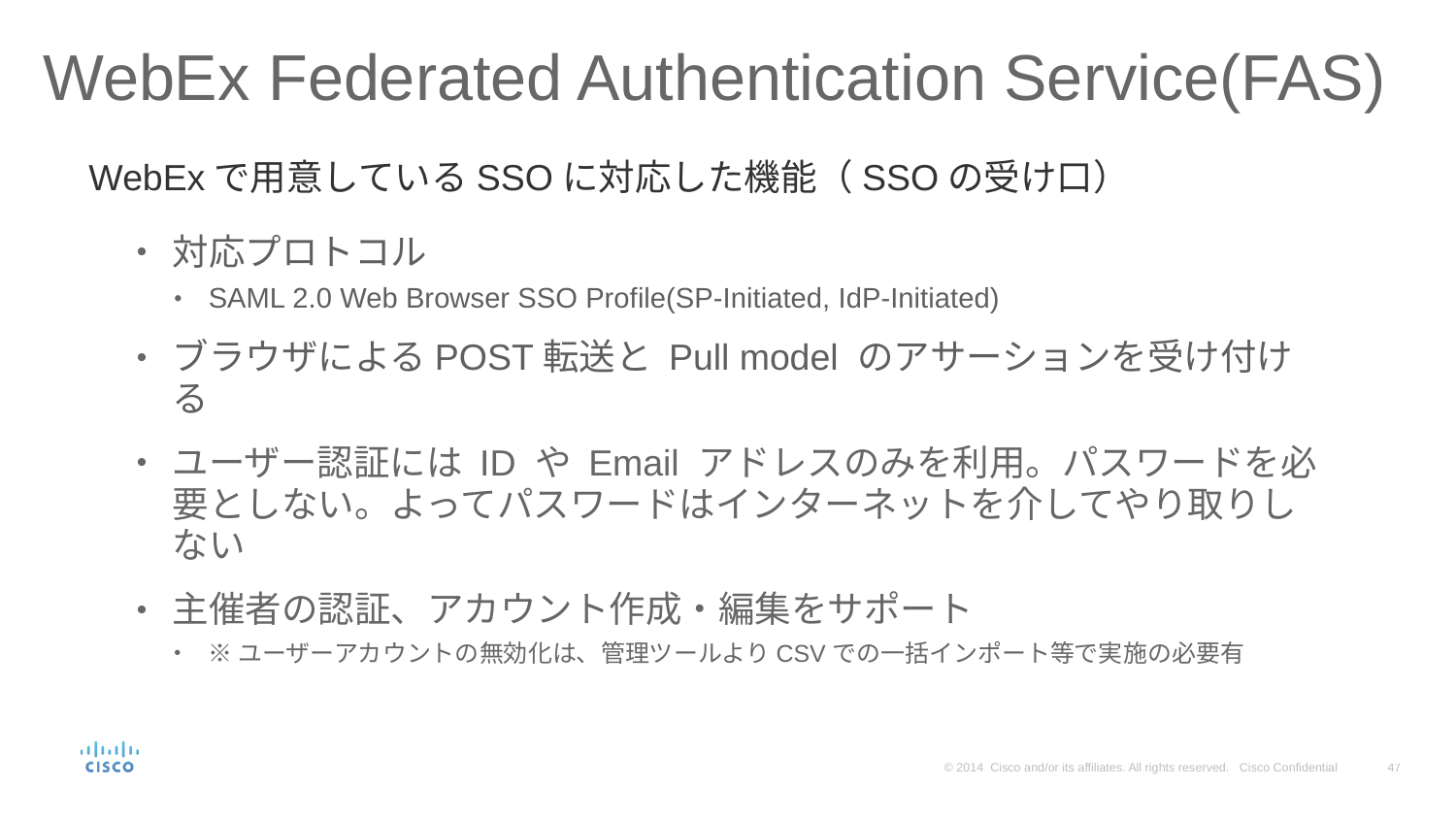

# WebEx Federated Authentication Service(FAS)
WebExで用意しているSSOに対応した機能（SSOの受け口）
対応プロトコル
SAML 2.0 Web Browser SSO Profile(SP-Initiated, IdP-Initiated)
ブラウザによるPOST転送と Pull model のアサーションを受け付ける
ユーザー認証には ID や Email アドレスのみを利用。パスワードを必要としない。よってパスワードはインターネットを介してやり取りしない
主催者の認証、アカウント作成・編集をサポート
※ユーザーアカウントの無効化は、管理ツールよりCSVでの一括インポート等で実施の必要有